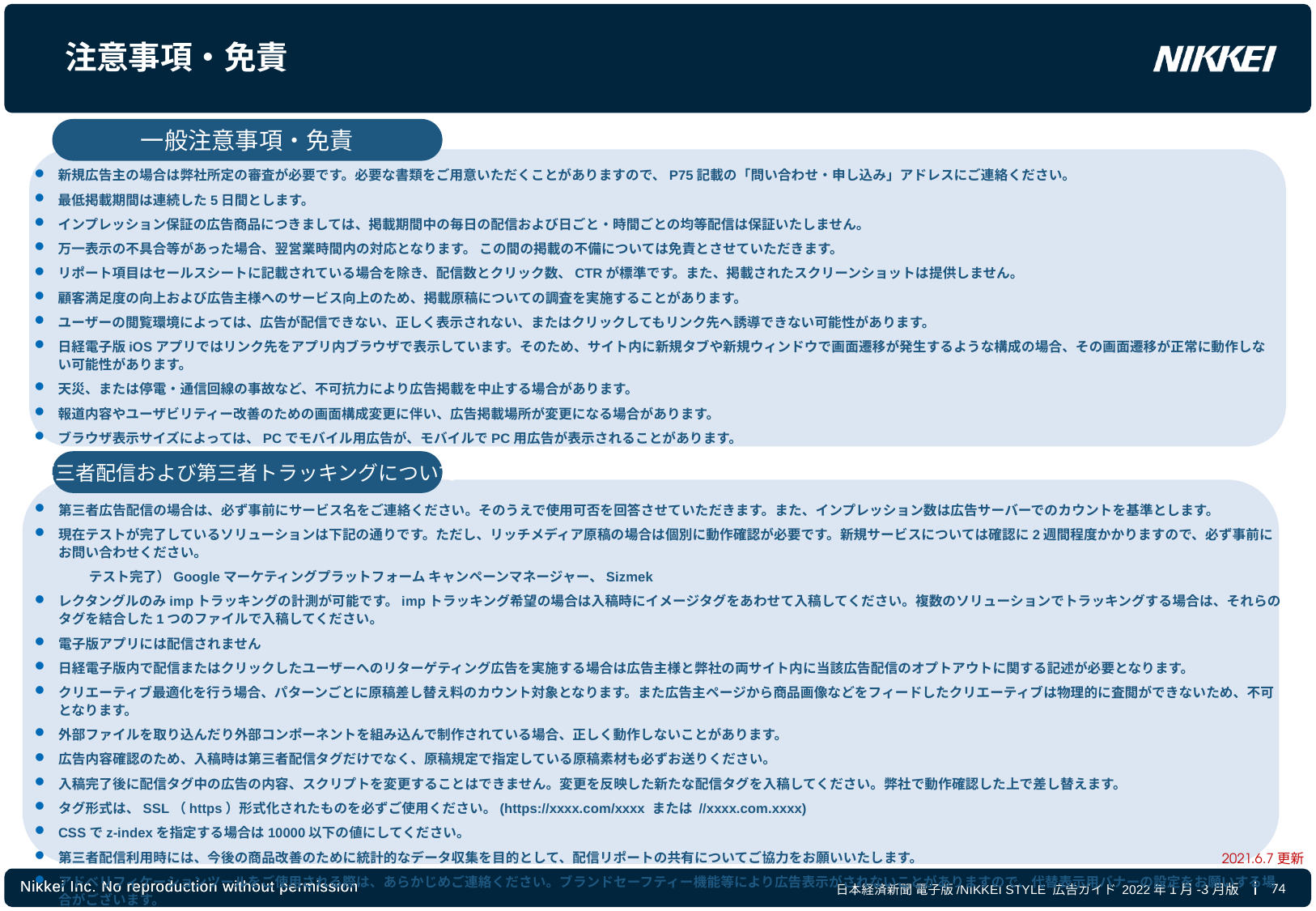

# 注意事項・免責
一般注意事項・免責

新規広告主の場合は弊社所定の審査が必要です。必要な書類をご用意いただくことがありますので、P75記載の「問い合わせ・申し込み」アドレスにご連絡ください。
最低掲載期間は連続した5日間とします。
インプレッション保証の広告商品につきましては、掲載期間中の毎日の配信および日ごと・時間ごとの均等配信は保証いたしません。
万一表示の不具合等があった場合、翌営業時間内の対応となります。 この間の掲載の不備については免責とさせていただきます。
リポート項目はセールスシートに記載されている場合を除き、配信数とクリック数、CTRが標準です。また、掲載されたスクリーンショットは提供しません。
顧客満足度の向上および広告主様へのサービス向上のため、掲載原稿についての調査を実施することがあります。
ユーザーの閲覧環境によっては、広告が配信できない、正しく表示されない、またはクリックしてもリンク先へ誘導できない可能性があります。
日経電子版iOSアプリではリンク先をアプリ内ブラウザで表示しています。そのため、サイト内に新規タブや新規ウィンドウで画面遷移が発生するような構成の場合、その画面遷移が正常に動作しない可能性があります。
天災、または停電・通信回線の事故など、不可抗力により広告掲載を中止する場合があります。
報道内容やユーザビリティー改善のための画面構成変更に伴い、広告掲載場所が変更になる場合があります。
ブラウザ表示サイズによっては、PCでモバイル用広告が、モバイルでPC用広告が表示されることがあります。
第三者配信および第三者トラッキングについて

第三者広告配信の場合は、必ず事前にサービス名をご連絡ください。そのうえで使用可否を回答させていただきます。また、インプレッション数は広告サーバーでのカウントを基準とします。
現在テストが完了しているソリューションは下記の通りです。ただし、リッチメディア原稿の場合は個別に動作確認が必要です。新規サービスについては確認に2週間程度かかりますので、必ず事前にお問い合わせください。
　　　　テスト完了）Googleマーケティングプラットフォーム キャンペーンマネージャー、Sizmek
レクタングルのみimpトラッキングの計測が可能です。impトラッキング希望の場合は入稿時にイメージタグをあわせて入稿してください。複数のソリューションでトラッキングする場合は、それらのタグを結合した1つのファイルで入稿してください。
電子版アプリには配信されません
日経電子版内で配信またはクリックしたユーザーへのリターゲティング広告を実施する場合は広告主様と弊社の両サイト内に当該広告配信のオプトアウトに関する記述が必要となります。
クリエーティブ最適化を行う場合、パターンごとに原稿差し替え料のカウント対象となります。また広告主ページから商品画像などをフィードしたクリエーティブは物理的に査閲ができないため、不可となります。
外部ファイルを取り込んだり外部コンポーネントを組み込んで制作されている場合、正しく動作しないことがあります。
広告内容確認のため、入稿時は第三者配信タグだけでなく、原稿規定で指定している原稿素材も必ずお送りください。
入稿完了後に配信タグ中の広告の内容、スクリプトを変更することはできません。変更を反映した新たな配信タグを入稿してください。弊社で動作確認した上で差し替えます。
タグ形式は、SSL（https）形式化されたものを必ずご使用ください。(https://xxxx.com/xxxx または //xxxx.com.xxxx)
CSSでz-indexを指定する場合は10000以下の値にしてください。
第三者配信利用時には、今後の商品改善のために統計的なデータ収集を目的として、配信リポートの共有についてご協力をお願いいたします。
アドベリフィケーションツールをご使用される際は、あらかじめご連絡ください。ブランドセーフティー機能等により広告表示がされないことがありますので、代替表示用バナーの設定をお願いする場合がございます。
2021.6.7更新